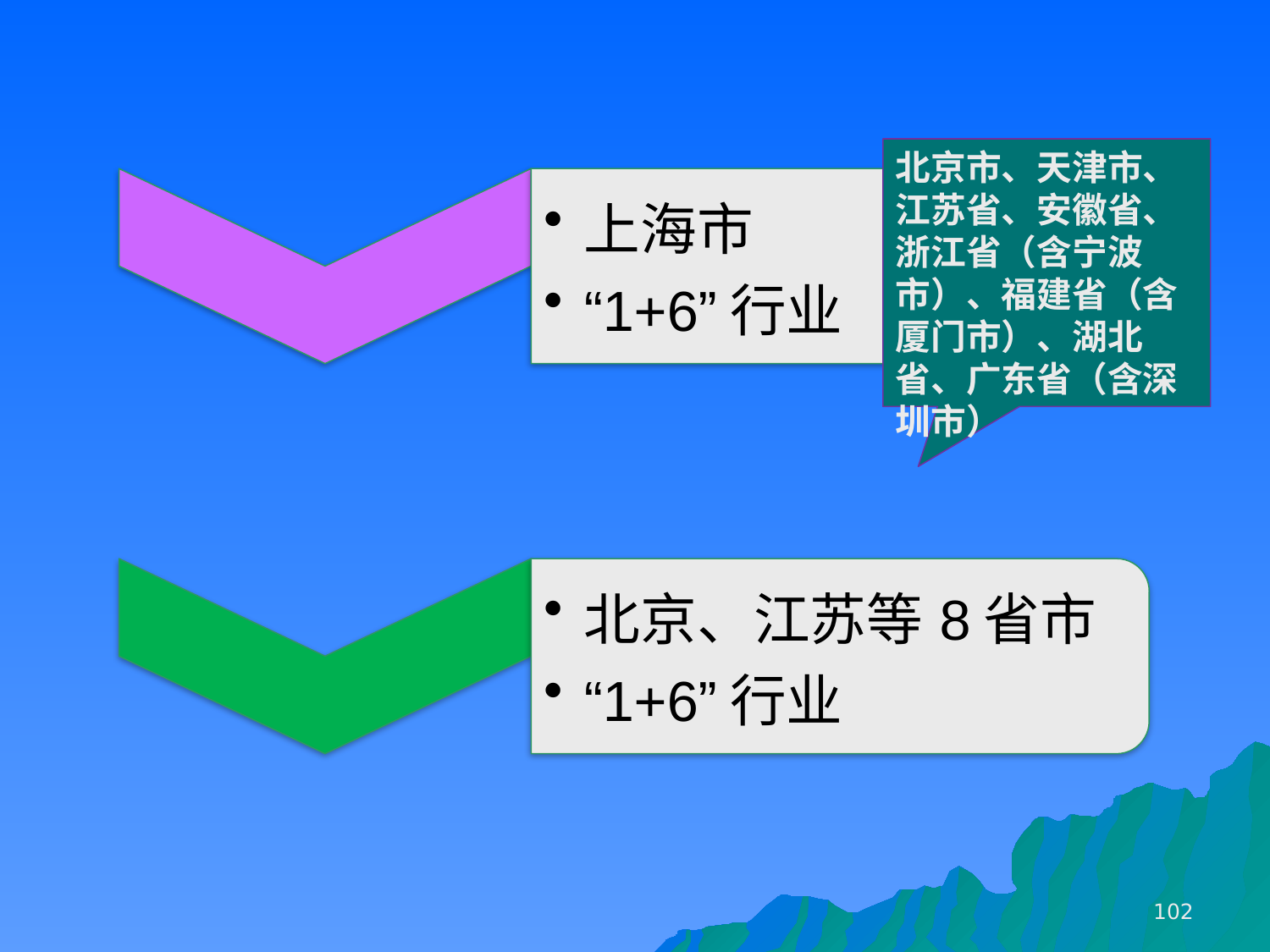

北京市、天津市、江苏省、安徽省、浙江省（含宁波市）、福建省（含厦门市）、湖北省、广东省（含深圳市）
上海市
“1+6”行业
北京、江苏等8省市
“1+6”行业
102